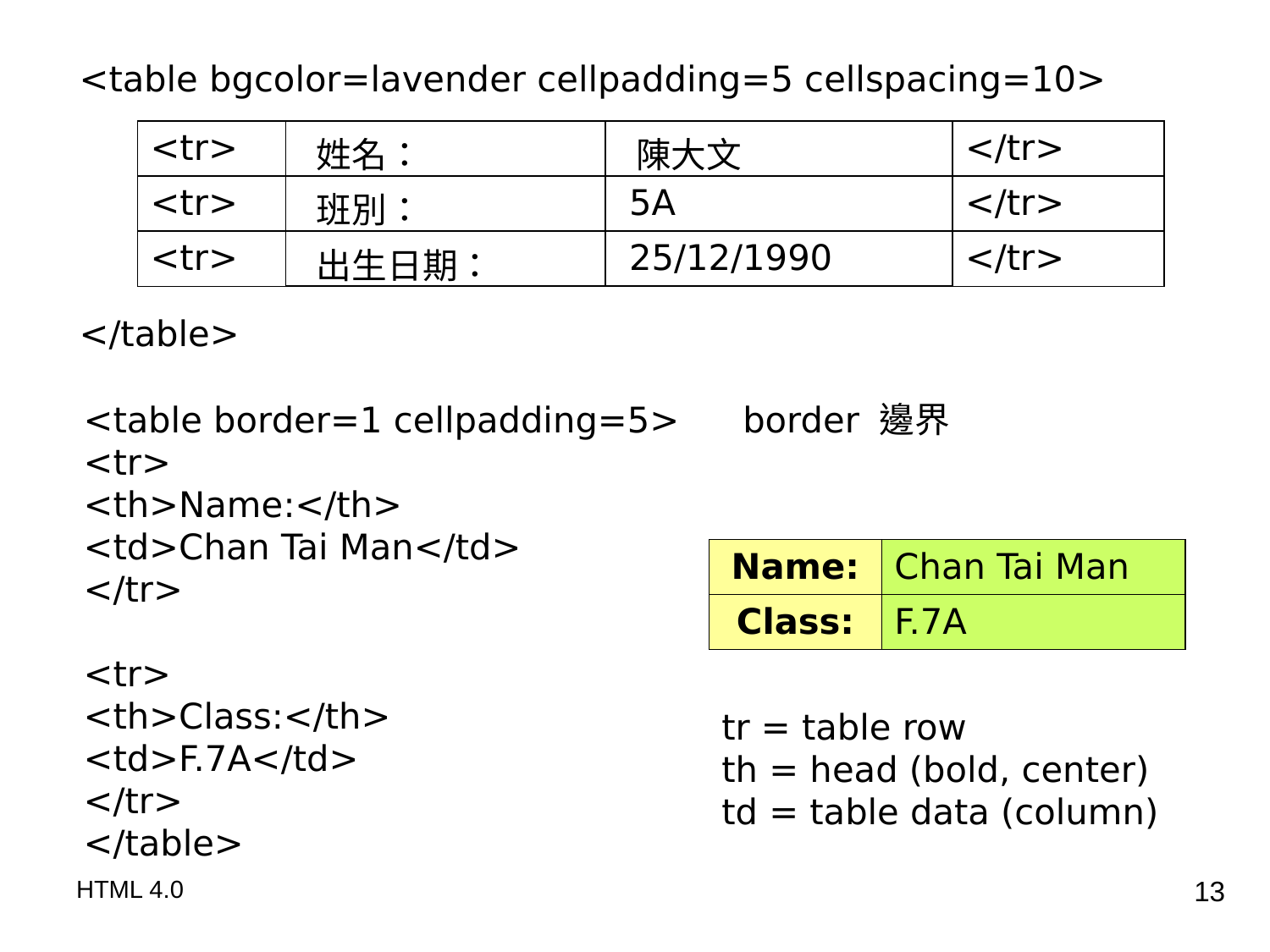

<table bgcolor=lavender cellpadding=5 cellspacing=10>

</table>
| <tr> | 姓名： | 陳大文 | </tr> |
| --- | --- | --- | --- |
| <tr> | 班別： | 5A | </tr> |
| <tr> | 出生日期： | 25/12/1990 | </tr> |
<table border=1 cellpadding=5>
<tr>
<th>Name:</th>
<td>Chan Tai Man</td>
</tr>

<tr>
<th>Class:</th>
<td>F.7A</td>
</tr>
</table>
border 邊界
| Name: | Chan Tai Man |
| --- | --- |
| Class: | F.7A |
tr = table row
th = head (bold, center)
td = table data (column)
HTML 4.0
13